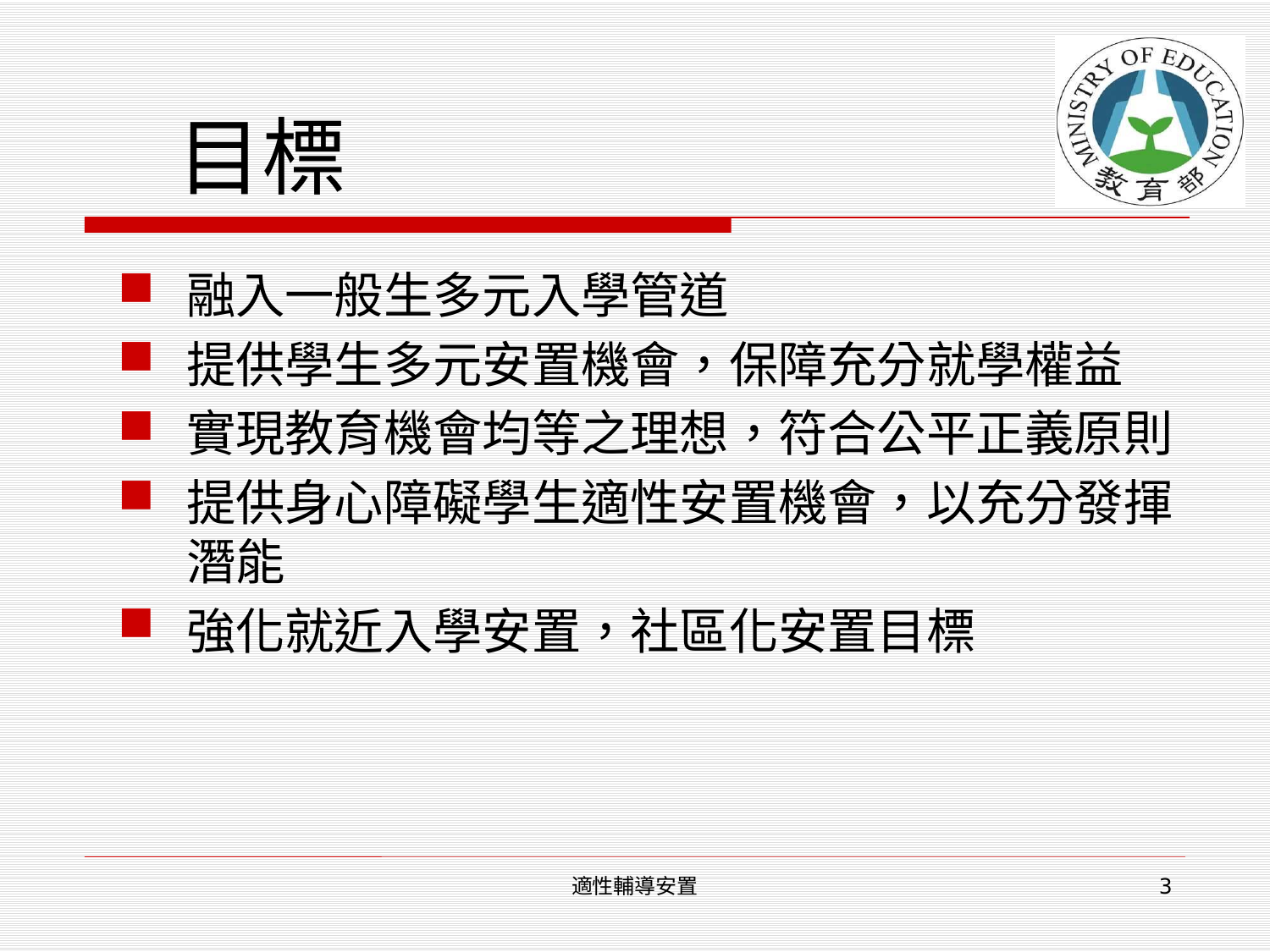

# 目標
融入一般生多元入學管道
提供學生多元安置機會，保障充分就學權益
實現教育機會均等之理想，符合公平正義原則
提供身心障礙學生適性安置機會，以充分發揮潛能
強化就近入學安置，社區化安置目標
適性輔導安置
3